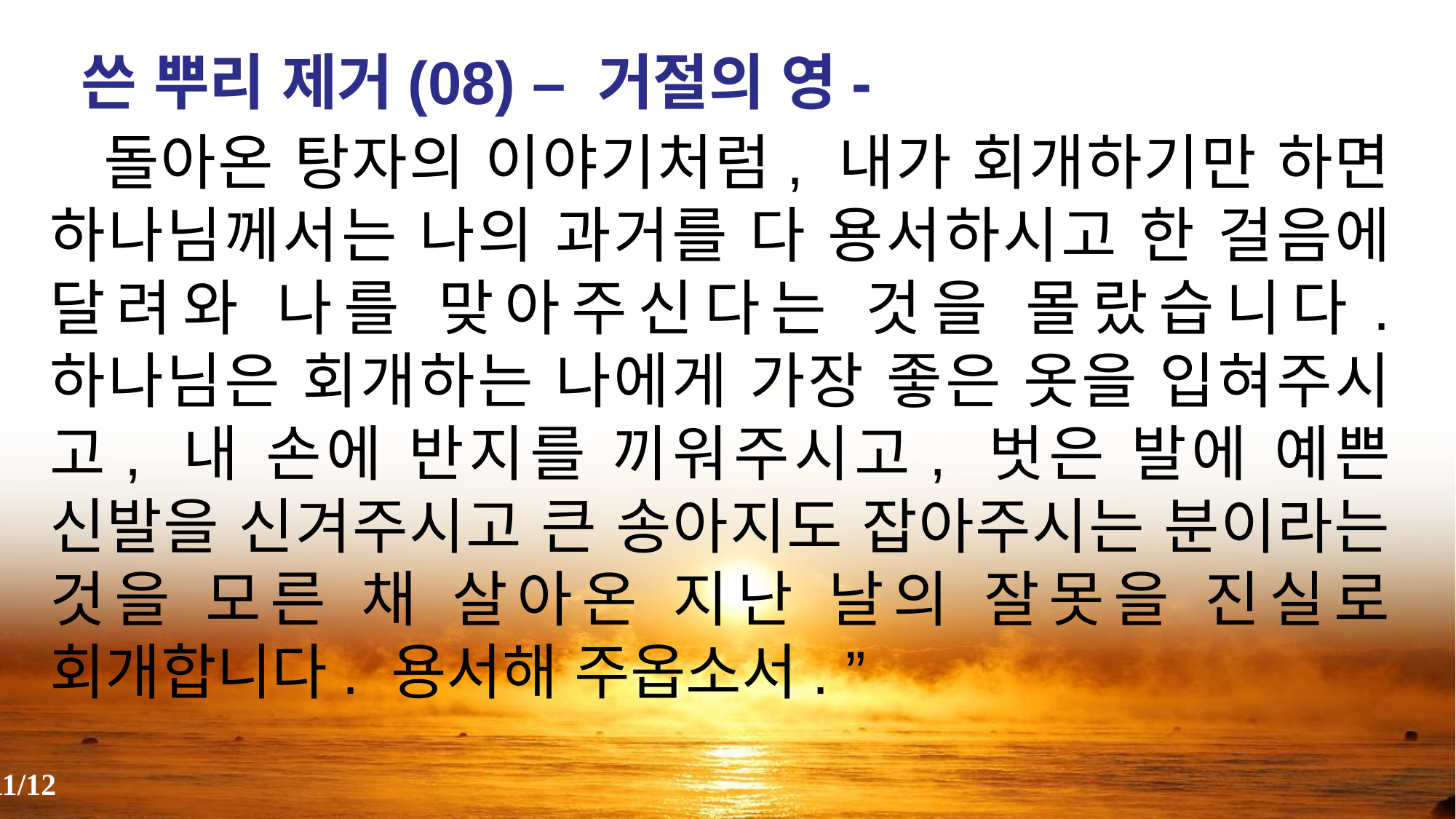

쓴 뿌리 제거(08) – 거절의 영-
  돌아온 탕자의 이야기처럼, 내가 회개하기만 하면 하나님께서는 나의 과거를 다 용서하시고 한 걸음에 달려와 나를 맞아주신다는 것을 몰랐습니다. 하나님은 회개하는 나에게 가장 좋은 옷을 입혀주시고, 내 손에 반지를 끼워주시고, 벗은 발에 예쁜 신발을 신겨주시고 큰 송아지도 잡아주시는 분이라는 것을 모른 채 살아온 지난 날의 잘못을 진실로 회개합니다. 용서해 주옵소서. ”